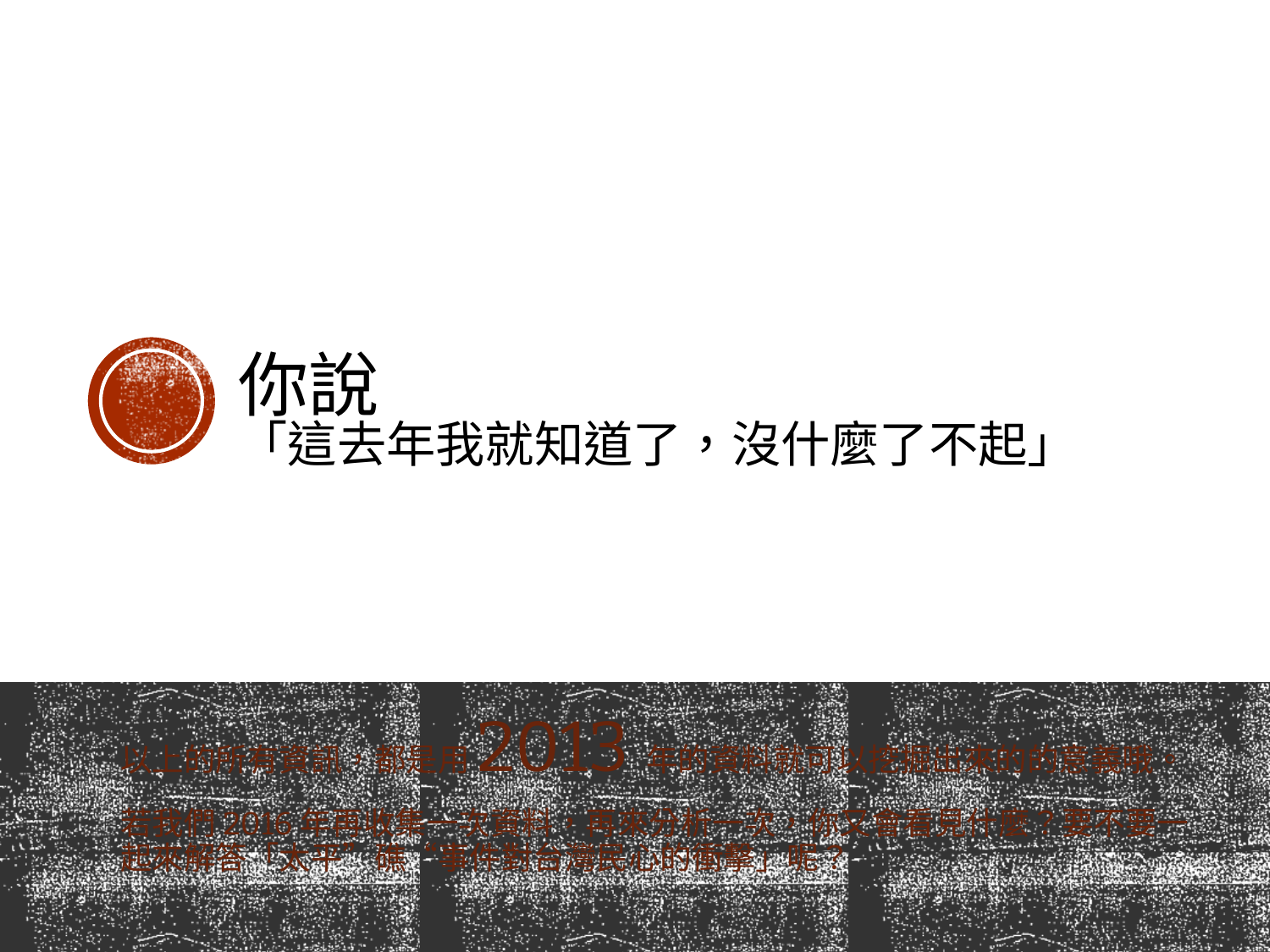

# 你說 「這去年我就知道了，沒什麼了不起」
以上的所有資訊，都是用2013年的資料就可以挖掘出來的的意義哦。
若我們2016年再收集一次資料，再來分析一次，你又會看見什麼？要不要一起來解答「太平”礁“事件對台灣民心的衝擊」呢？